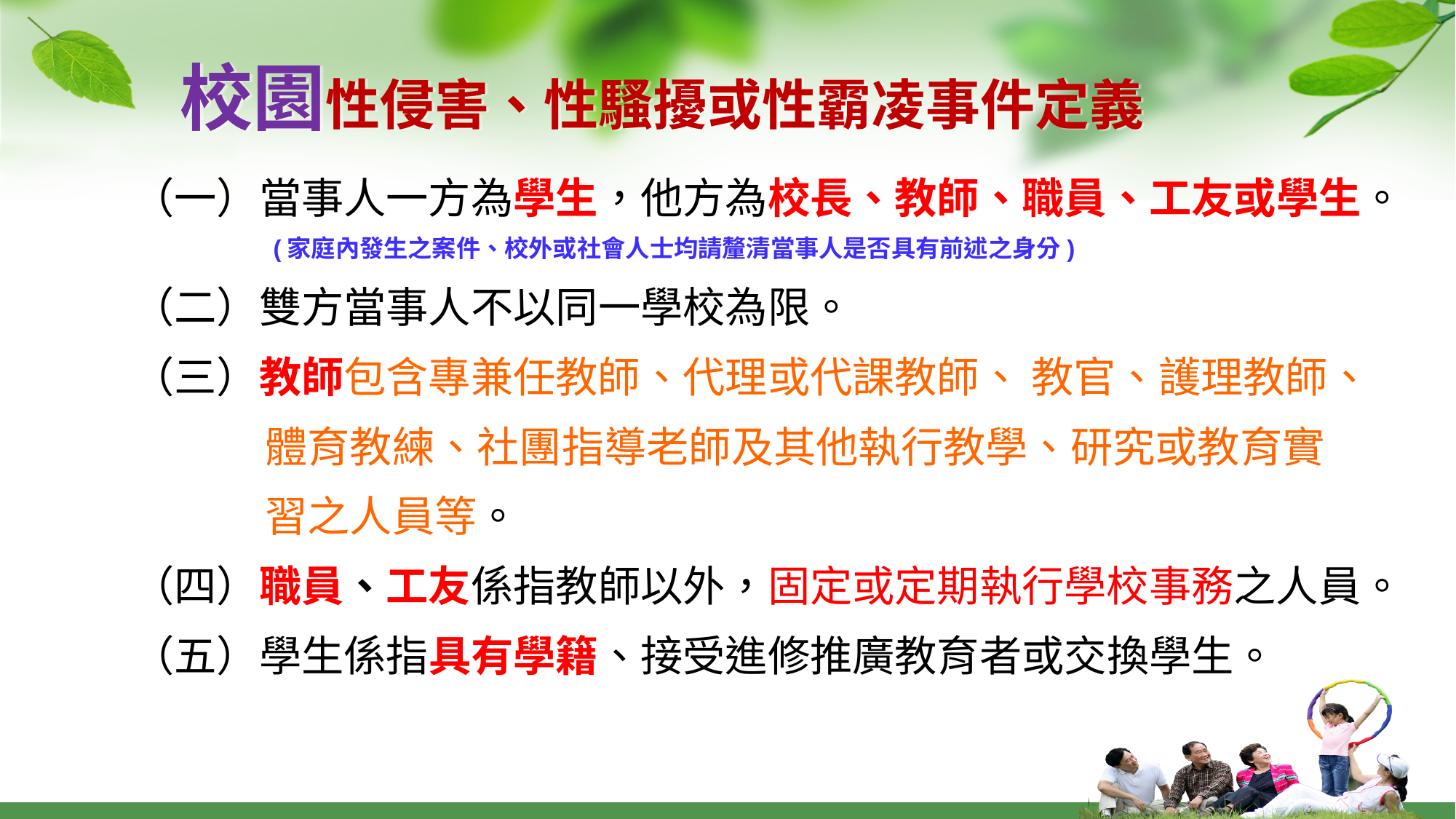

校園性侵害、性騷擾或性霸凌事件定義
（一）當事人一方為學生，他方為校長、教師、職員、工友或學生。
                     (家庭內發生之案件、校外或社會人士均請釐清當事人是否具有前述之身分)
（二）雙方當事人不以同一學校為限。
（三）教師包含專兼任教師、代理或代課教師、 教官、護理教師、
             體育教練、社團指導老師及其他執行教學、研究或教育實
             習之人員等。
（四）職員、工友係指教師以外，固定或定期執行學校事務之人員。
（五）學生係指具有學籍、接受進修推廣教育者或交換學生。